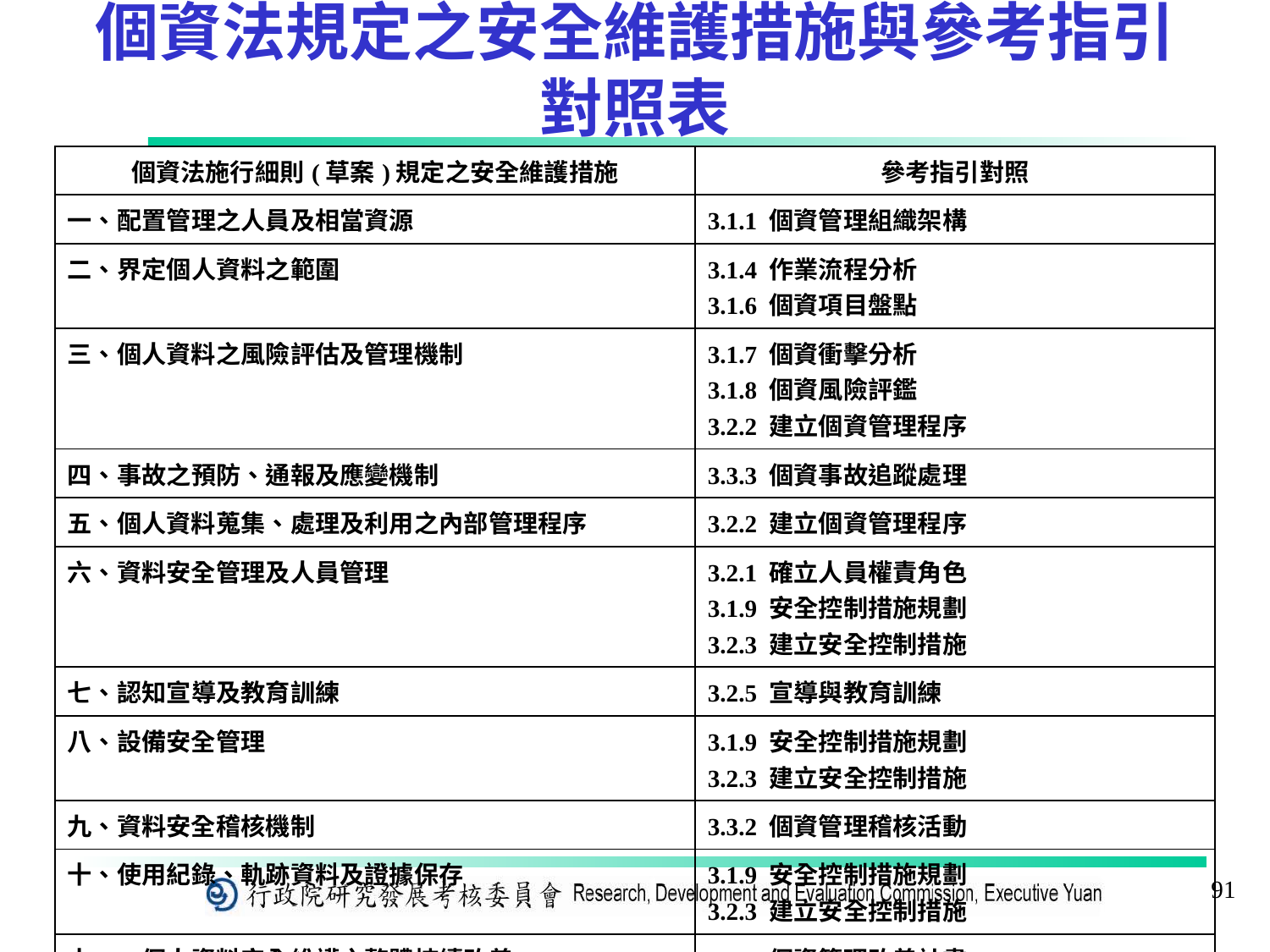

# 個資法規定之安全維護措施與參考指引 對照表
| 個資法施行細則(草案)規定之安全維護措施 | 參考指引對照 |
| --- | --- |
| 一、配置管理之人員及相當資源 | 3.1.1 個資管理組織架構 |
| 二、界定個人資料之範圍 | 3.1.4 作業流程分析 3.1.6 個資項目盤點 |
| 三、個人資料之風險評估及管理機制 | 3.1.7 個資衝擊分析 3.1.8 個資風險評鑑 3.2.2 建立個資管理程序 |
| 四、事故之預防、通報及應變機制 | 3.3.3 個資事故追蹤處理 |
| 五、個人資料蒐集、處理及利用之內部管理程序 | 3.2.2 建立個資管理程序 |
| 六、資料安全管理及人員管理 | 3.2.1 確立人員權責角色 3.1.9 安全控制措施規劃 3.2.3 建立安全控制措施 |
| 七、認知宣導及教育訓練 | 3.2.5 宣導與教育訓練 |
| 八、設備安全管理 | 3.1.9 安全控制措施規劃 3.2.3 建立安全控制措施 |
| 九、資料安全稽核機制 | 3.3.2 個資管理稽核活動 |
| 十、使用紀錄、軌跡資料及證據保存 | 3.1.9 安全控制措施規劃 3.2.3 建立安全控制措施 |
| 十一、個人資料安全維護之整體持續改善 | 3.4.2 個資管理改善計畫 |
91